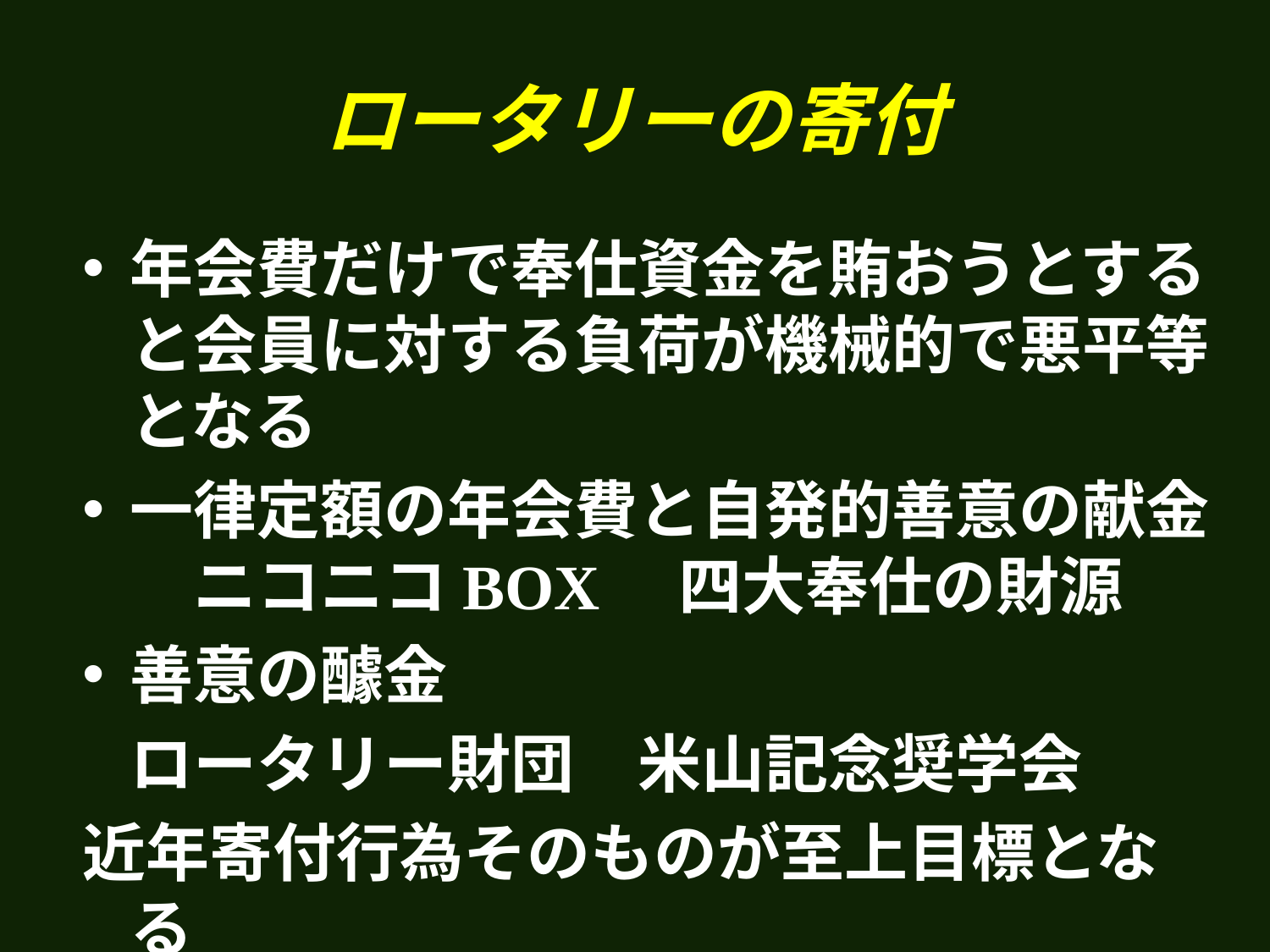

# ロータリーの寄付
年会費だけで奉仕資金を賄おうとすると会員に対する負荷が機械的で悪平等となる
一律定額の年会費と自発的善意の献金　ニコニコBOX　四大奉仕の財源
善意の醵金
	ロータリー財団　米山記念奨学会
近年寄付行為そのものが至上目標となる